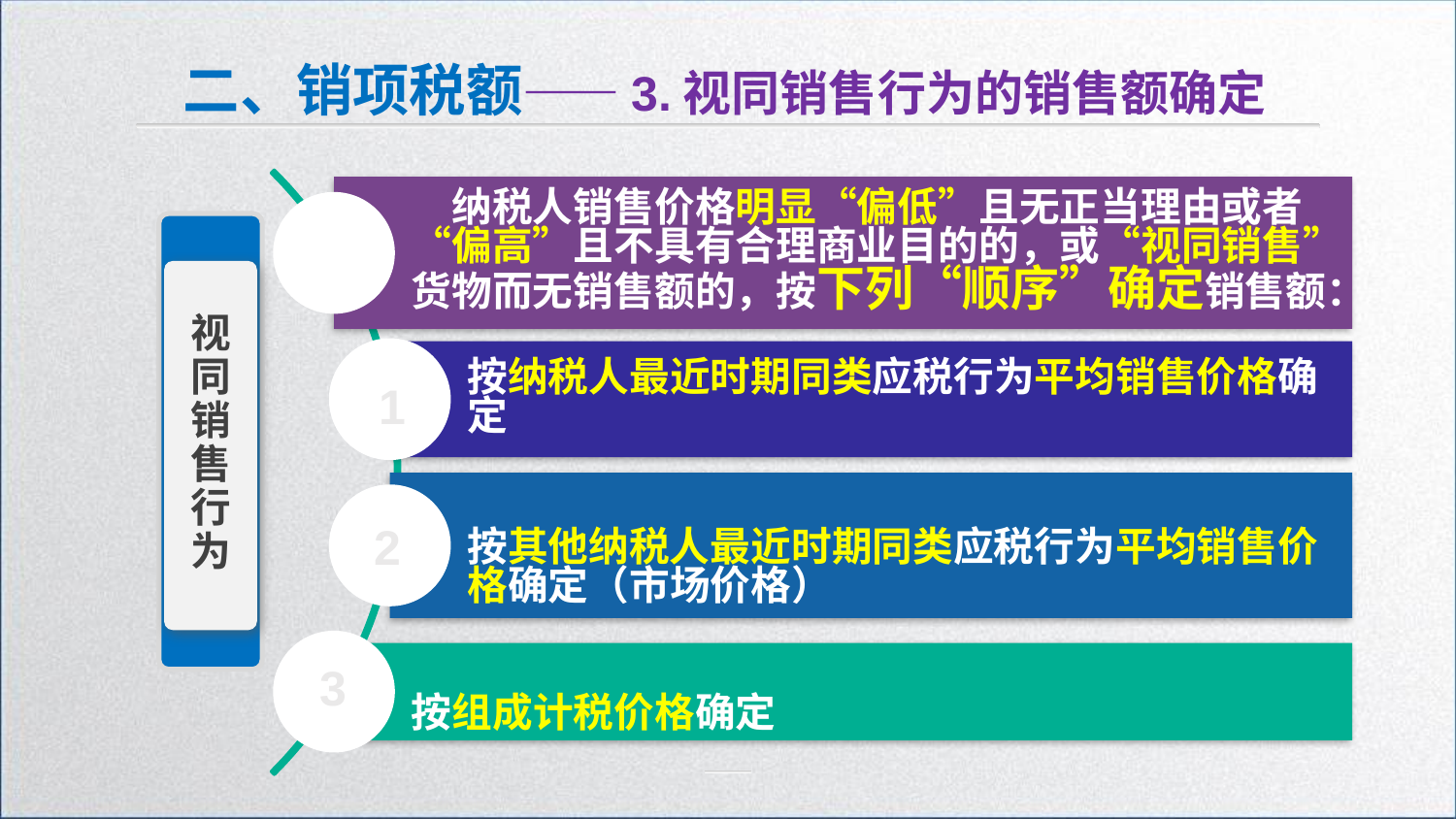

二、销项税额——3.视同销售行为的销售额确定
　纳税人销售价格明显“偏低”且无正当理由或者“偏高”且不具有合理商业目的的，或“视同销售”货物而无销售额的，按下列“顺序”确定销售额：
按纳税人最近时期同类应税行为平均销售价格确定

按其他纳税人最近时期同类应税行为平均销售价格确定（市场价格）

按组成计税价格确定

视同销售行为
1
2
3